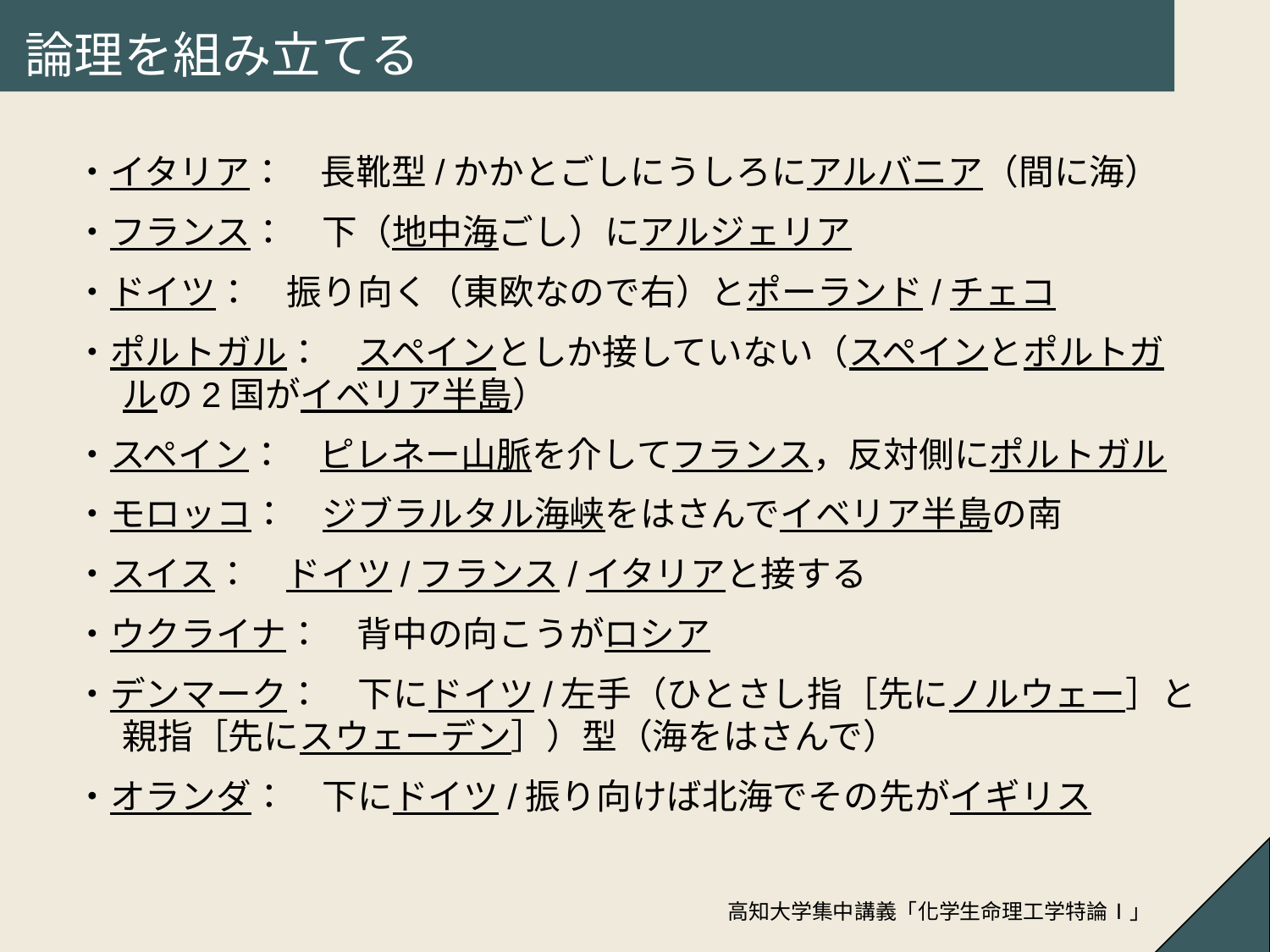

# 論理を組み立てる
・イタリア：　長靴型/かかとごしにうしろにアルバニア（間に海）
・フランス：　下（地中海ごし）にアルジェリア
・ドイツ：　振り向く（東欧なので右）とポーランド/チェコ
・ポルトガル：　スペインとしか接していない（スペインとポルトガルの2国がイベリア半島）
・スペイン：　ピレネー山脈を介してフランス，反対側にポルトガル
・モロッコ：　ジブラルタル海峡をはさんでイベリア半島の南
・スイス：　ドイツ/フランス/イタリアと接する
・ウクライナ：　背中の向こうがロシア
・デンマーク：　下にドイツ/左手（ひとさし指［先にノルウェー］と親指［先にスウェーデン］）型（海をはさんで）
・オランダ：　下にドイツ/振り向けば北海でその先がイギリス